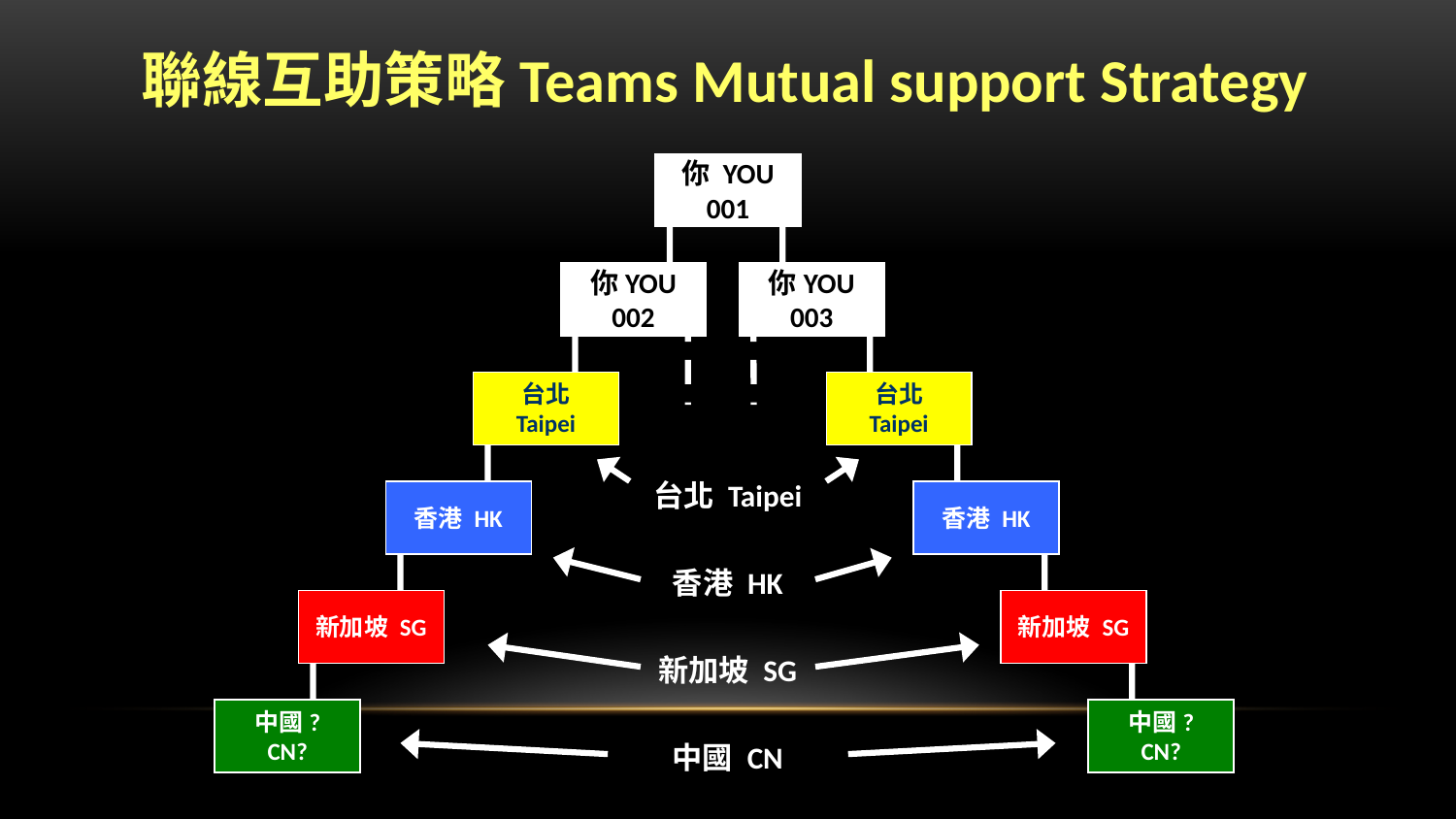

聯線互助策略Teams Mutual support Strategy
你 YOU
001

你YOU
002
你YOU
003

台北
Taipei
台北
Taipei

台北 Taipei

香港 HK

新加坡 SG

中國 CN
香港 HK
香港 HK

新加坡 SG
新加坡 SG

中國?
CN?
中國?
CN?